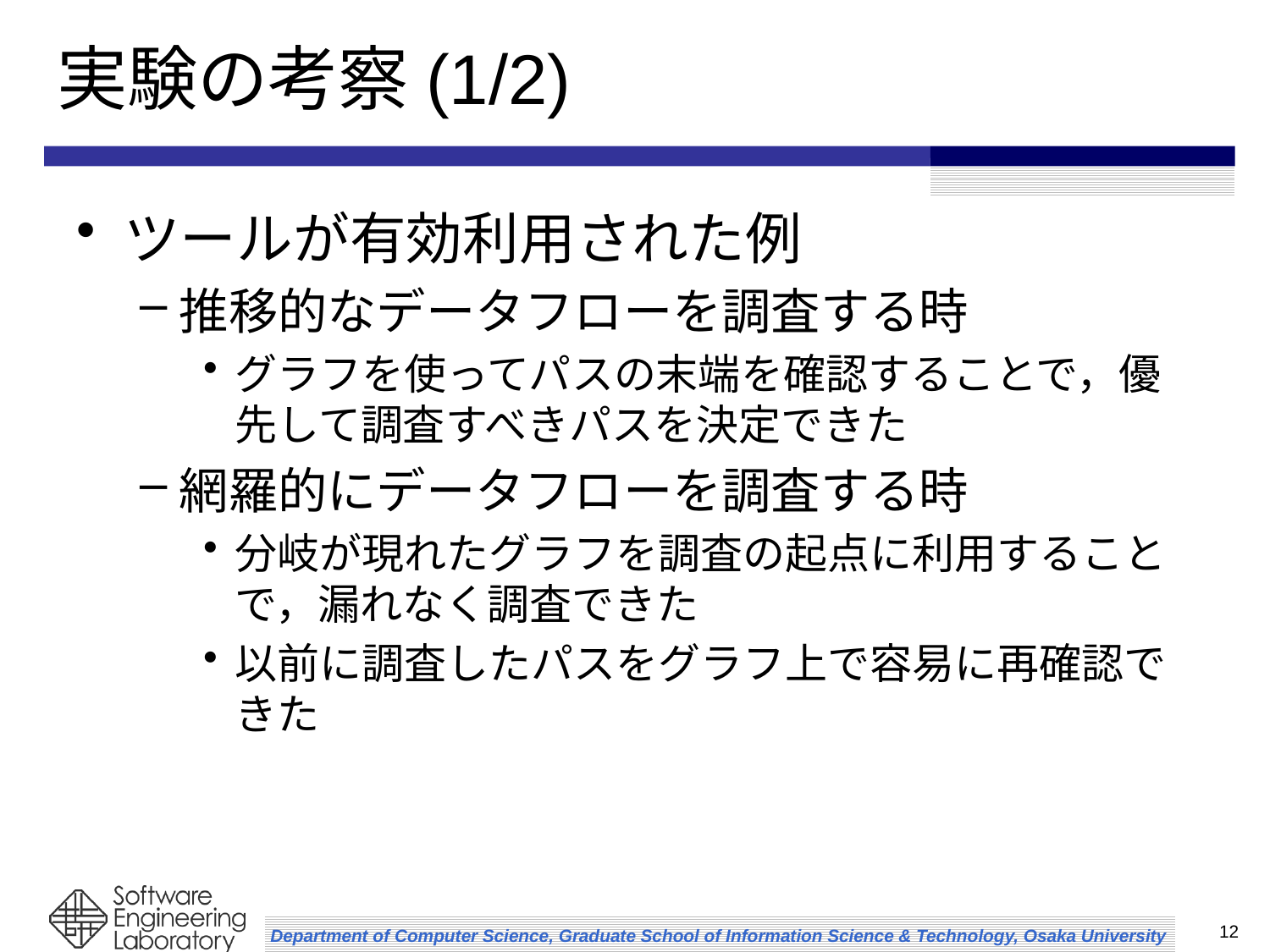

# 実験の考察(1/2)
ツールが有効利用された例
推移的なデータフローを調査する時
グラフを使ってパスの末端を確認することで，優先して調査すべきパスを決定できた
網羅的にデータフローを調査する時
分岐が現れたグラフを調査の起点に利用することで，漏れなく調査できた
以前に調査したパスをグラフ上で容易に再確認できた

12